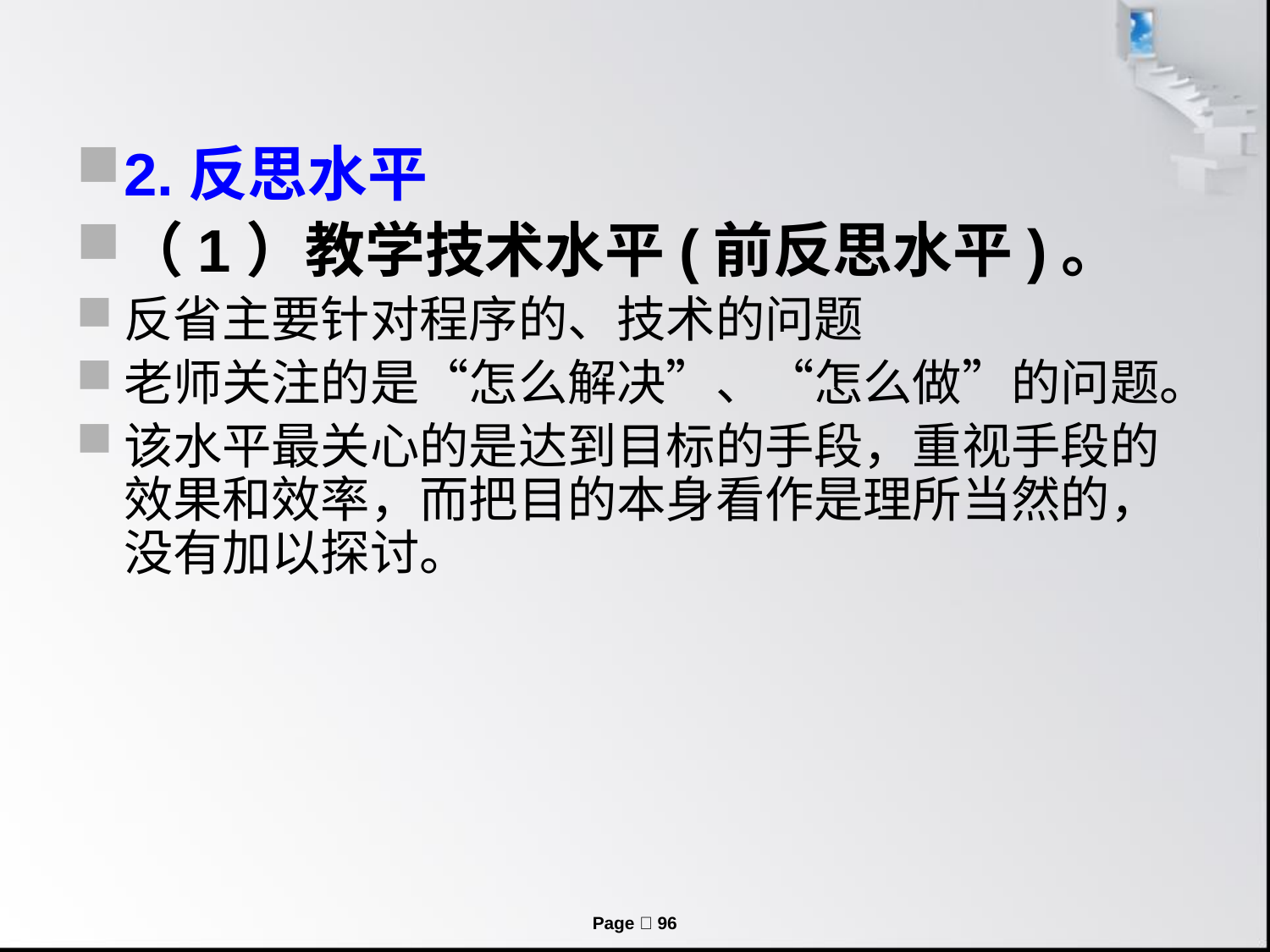

2.反思水平
（1）教学技术水平(前反思水平)。
反省主要针对程序的、技术的问题
老师关注的是“怎么解决”、“怎么做”的问题。
该水平最关心的是达到目标的手段，重视手段的效果和效率，而把目的本身看作是理所当然的，没有加以探讨。